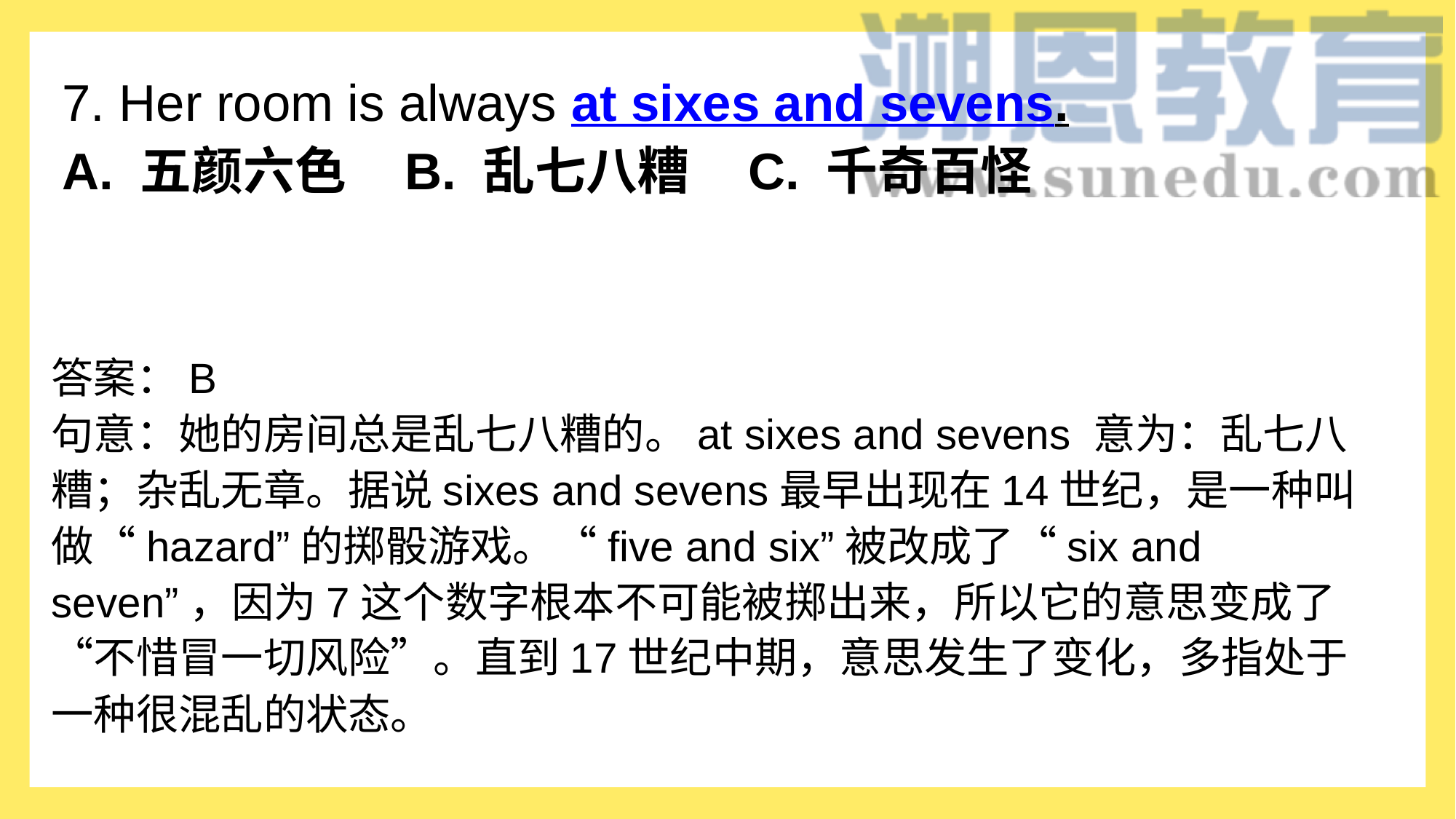

7. Her room is always at sixes and sevens.
A. 五颜六色    B. 乱七八糟    C. 千奇百怪

答案：B
句意：她的房间总是乱七八糟的。at sixes and sevens 意为：乱七八糟；杂乱无章。据说sixes and sevens最早出现在14世纪，是一种叫做“hazard”的掷骰游戏。“five and six”被改成了“six and seven”，因为7这个数字根本不可能被掷出来，所以它的意思变成了“不惜冒一切风险”。直到17世纪中期，意思发生了变化，多指处于一种很混乱的状态。